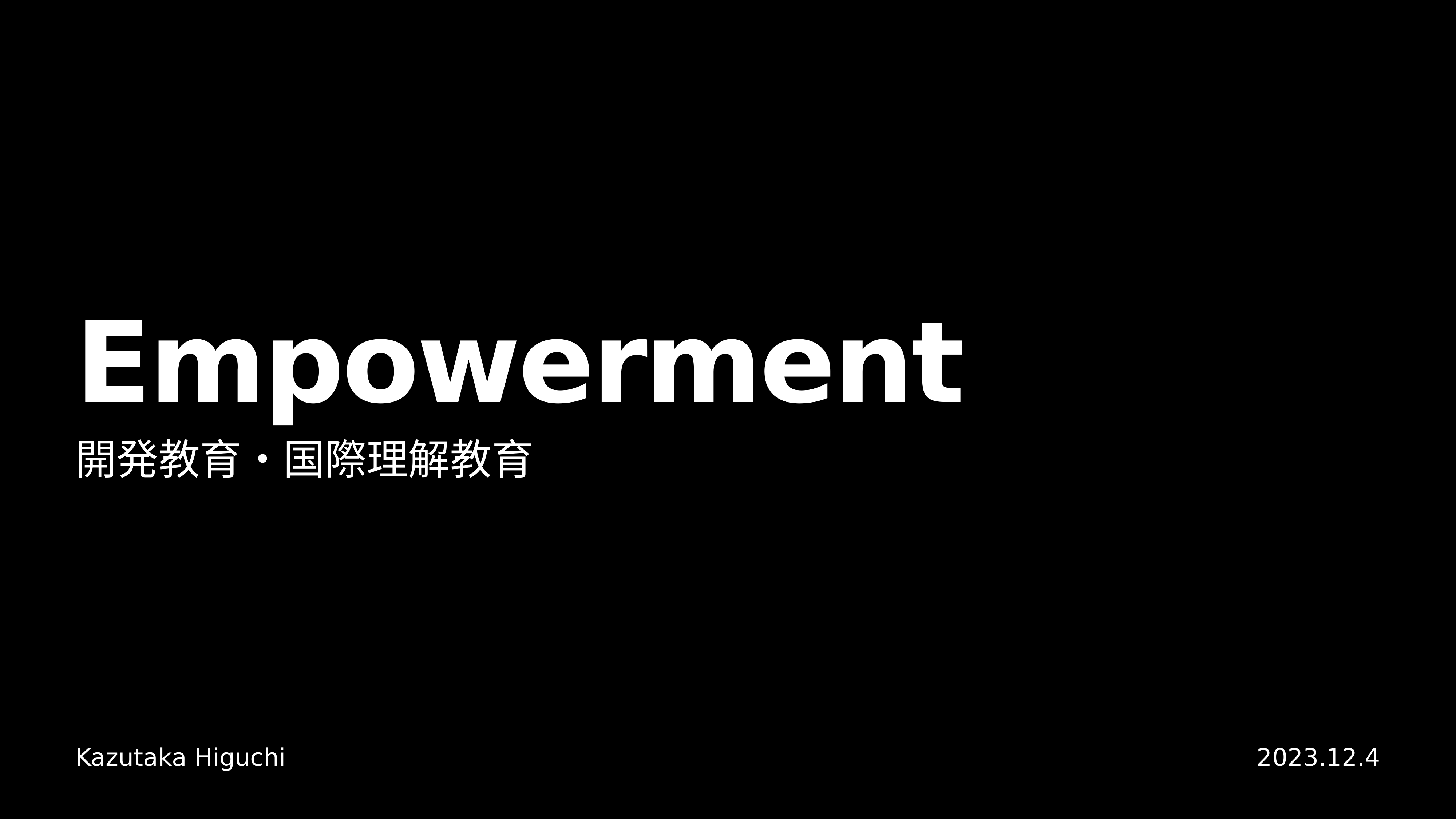

# Empowerment
開発教育・国際理解教育
| Kazutaka Higuchi | 2023.12.4 |
| --- | --- |